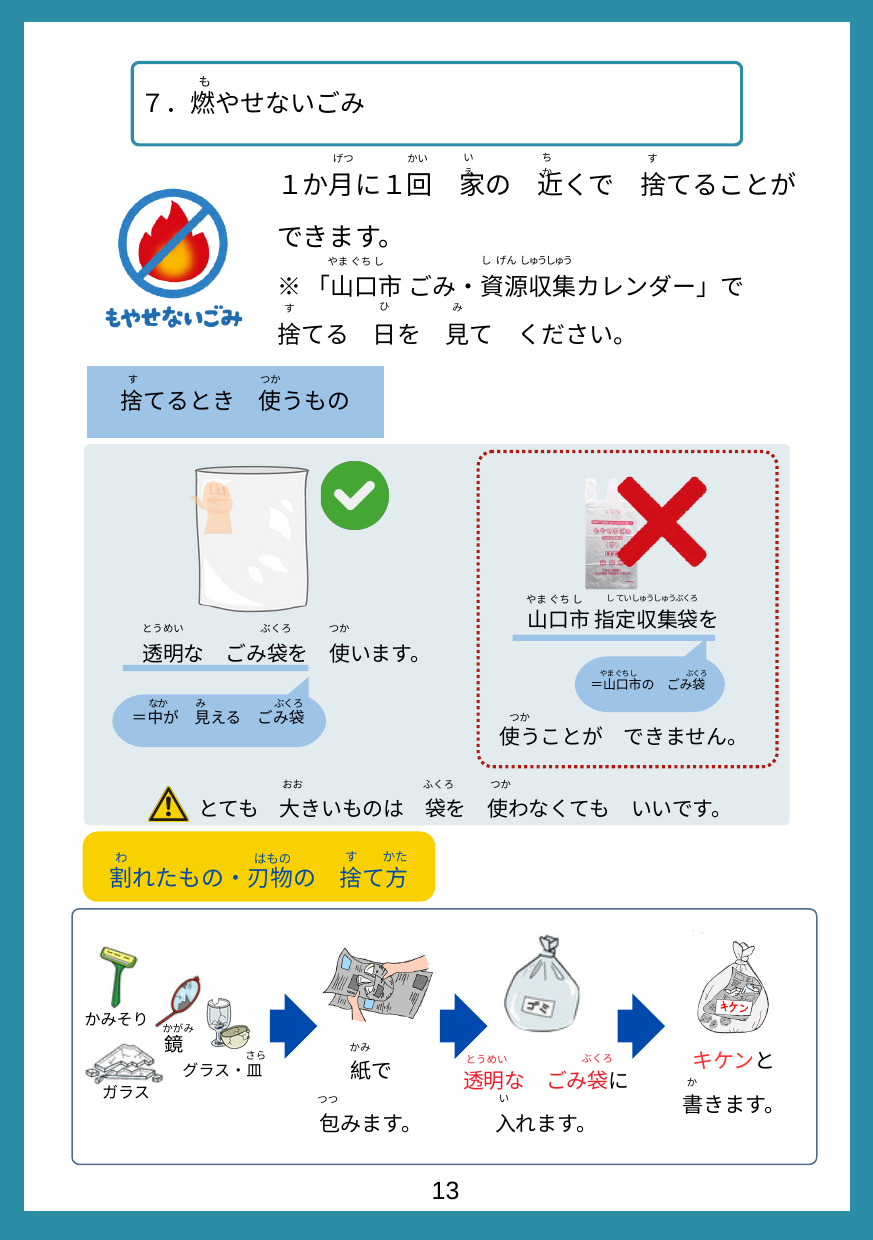

７．燃やせないごみ
も

１か月に１回　家の　近くで　捨てることが　できます。
※「山口市 ごみ・資源収集カレンダー」で
捨てる　日を　見て　ください。
げつ
かい
いえ
ちか
す

やま ぐち し

し  げん
しゅうしゅう
ひ
み
す

捨てるとき　使うもの
す
つか

やま ぐち し
      し   てい しゅうしゅうぶくろ
山口市 指定収集袋を

あ使うことが　できません。

透明な　ごみ袋を　使います。
とうめい
ぶくろ
つか

やま ぐち し
ぶくろ

＝山口市の　ごみ袋

なか                       み　　　　　　　  ぶくろ
＝中が　見える　ごみ袋
つか
とても　大きいものは　袋を　使わなくても　いいです。
おお　　　　　　　　　　　  ふくろ                つか

割れたもの・刃物の　捨て方
す　　かた
わ
はもの

かみそり
かがみ
鏡
キケンと
書きます。
紙で
包みます。

かみ
さら
ぶくろ
透明な　ごみ袋に
入れます。
とうめい
グラス・皿
か
ガラス
い
つつ
13